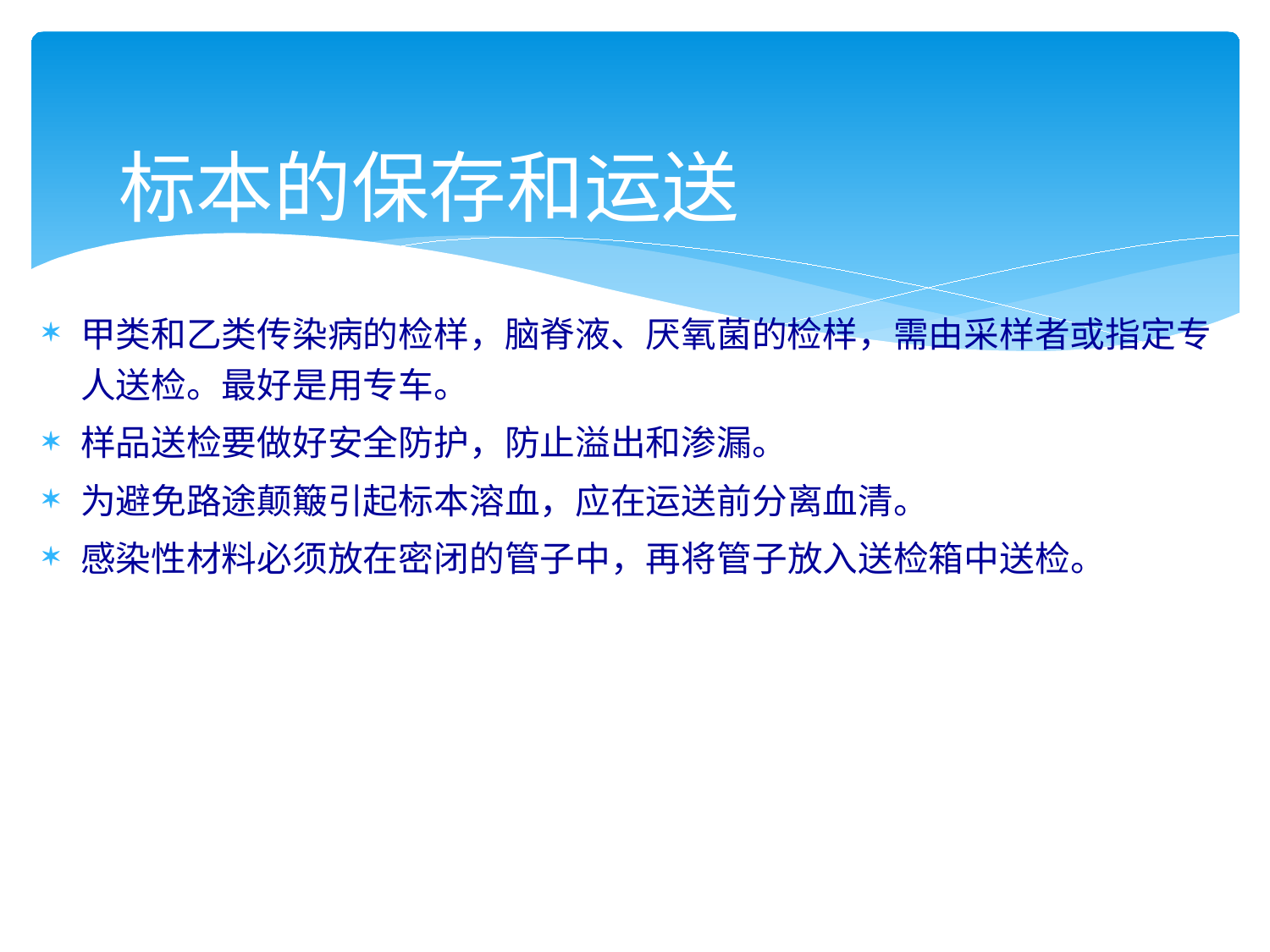

# 标本的保存和运送
甲类和乙类传染病的检样，脑脊液、厌氧菌的检样，需由采样者或指定专人送检。最好是用专车。
样品送检要做好安全防护，防止溢出和渗漏。
为避免路途颠簸引起标本溶血，应在运送前分离血清。
感染性材料必须放在密闭的管子中，再将管子放入送检箱中送检。